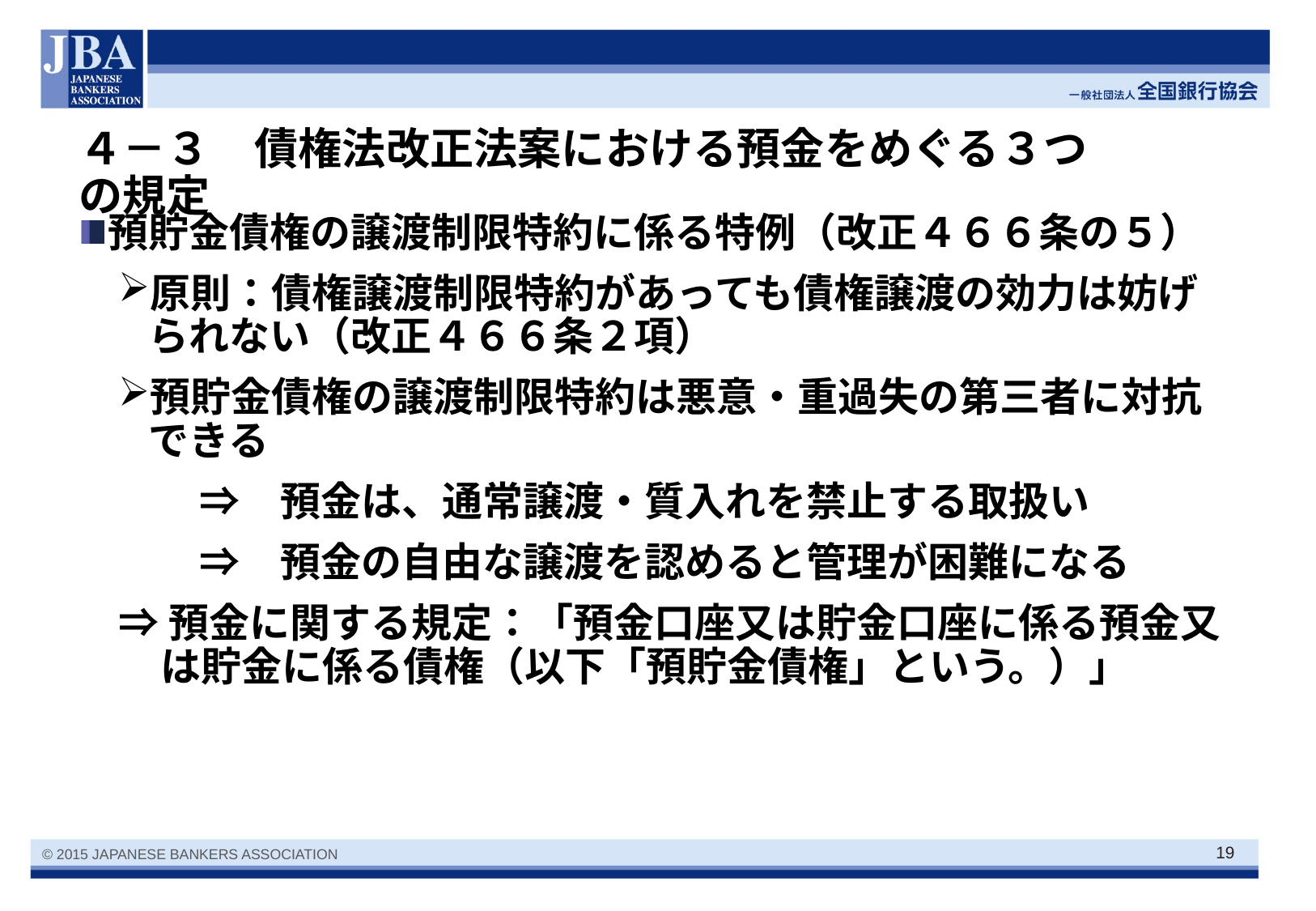

# ４－３　債権法改正法案における預金をめぐる３つの規定
預貯金債権の譲渡制限特約に係る特例（改正４６６条の５）
原則：債権譲渡制限特約があっても債権譲渡の効力は妨げられない（改正４６６条２項）
預貯金債権の譲渡制限特約は悪意・重過失の第三者に対抗できる
　　⇒　預金は、通常譲渡・質入れを禁止する取扱い
　　⇒　預金の自由な譲渡を認めると管理が困難になる
⇒預金に関する規定：「預金口座又は貯金口座に係る預金又は貯金に係る債権（以下「預貯金債権」という。）」